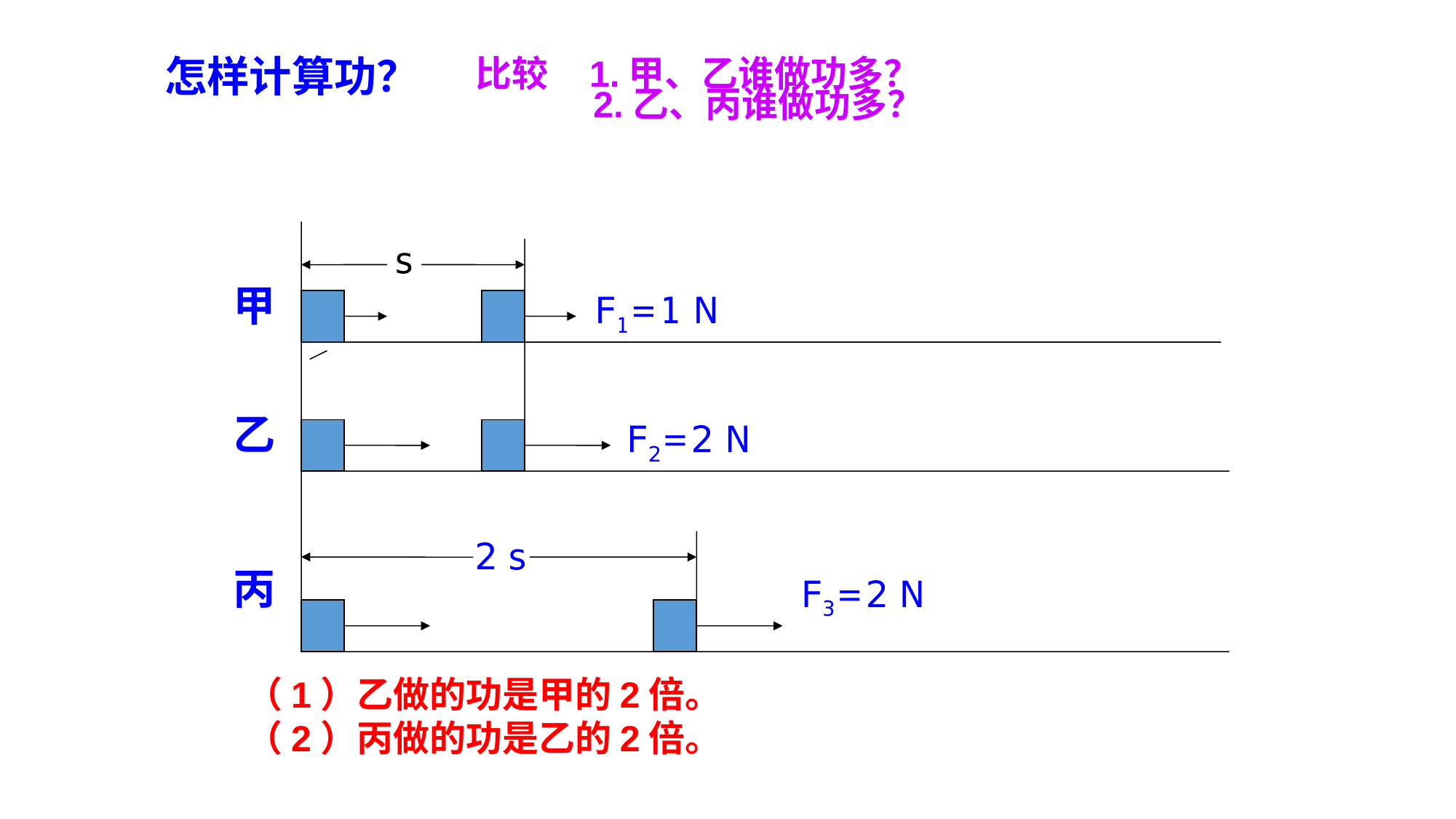

怎样计算功？
比较    1.甲、乙谁做功多？
           2.乙、丙谁做功多？

s

甲

F1=1 N

乙
F2=2 N

2 s

丙
F3=2 N

（1）乙做的功是甲的2倍。
（2）丙做的功是乙的2倍。
19